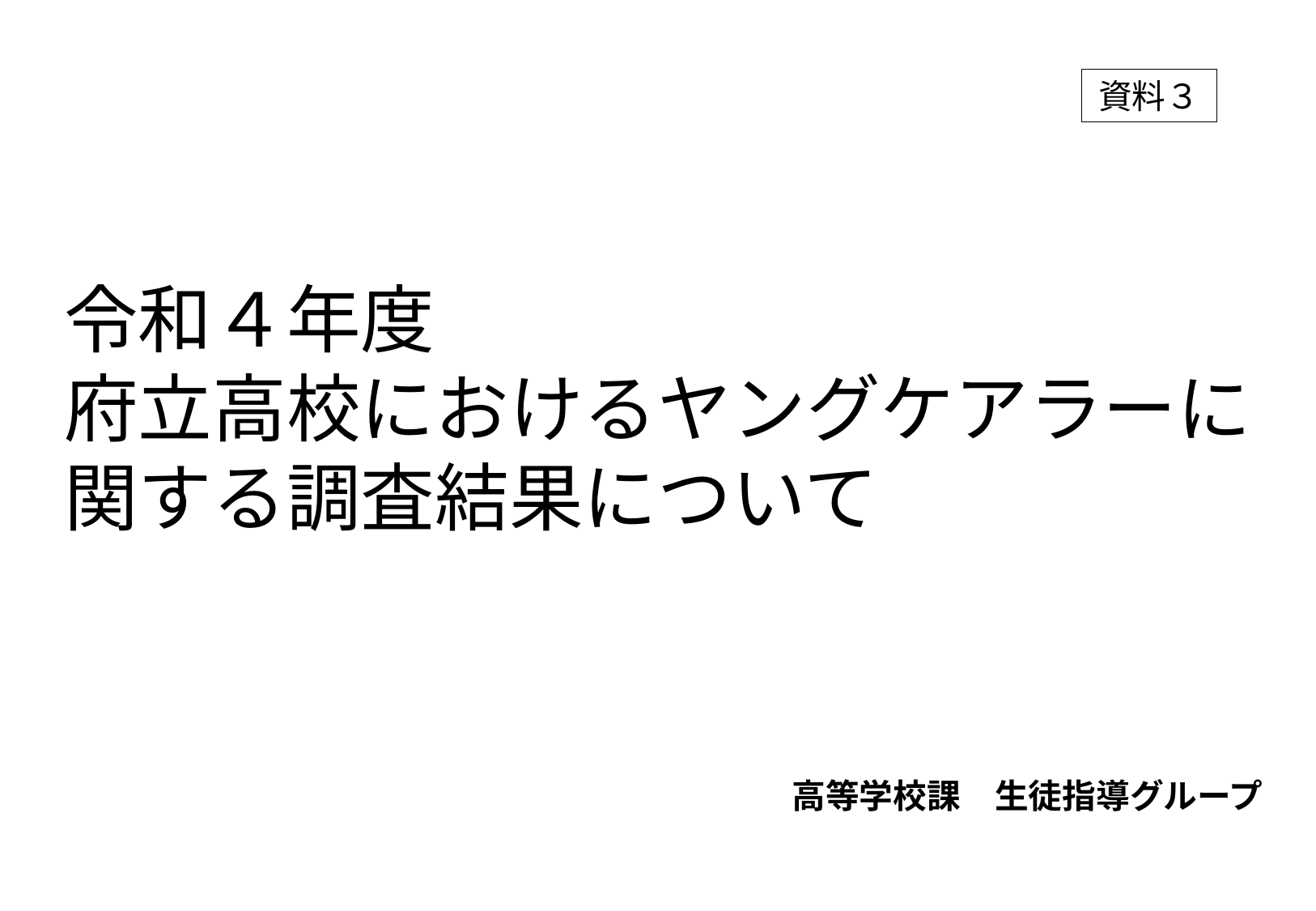

資料３
令和４年度
府立高校におけるヤングケアラーに関する調査結果について
高等学校課　生徒指導グループ